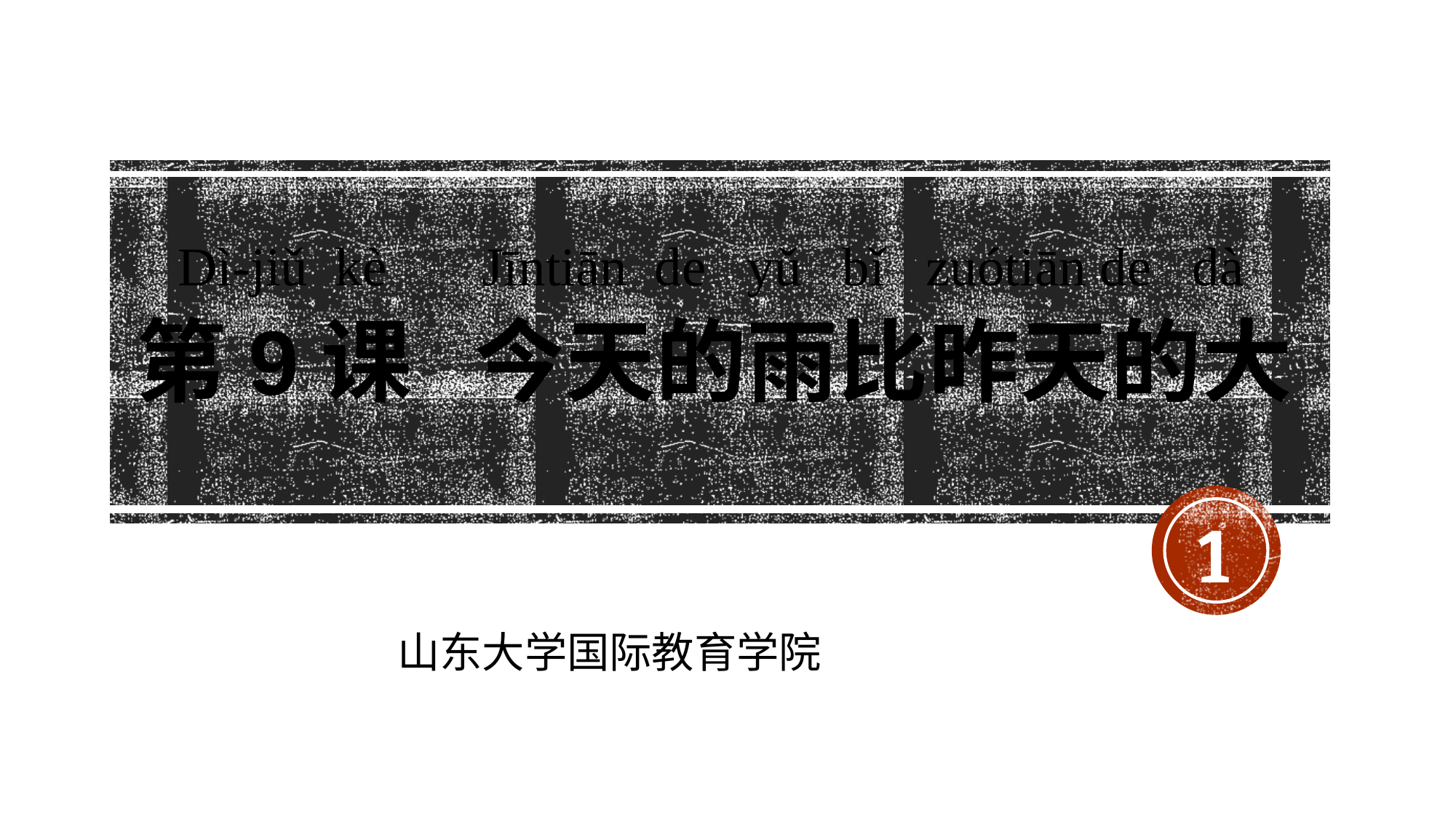

# 第9课   今天的雨比昨天的大
Dì-jiǔ  kè       Jīntiān  de   yǔ   bǐ   zuótiān de   dà
1
山东大学国际教育学院